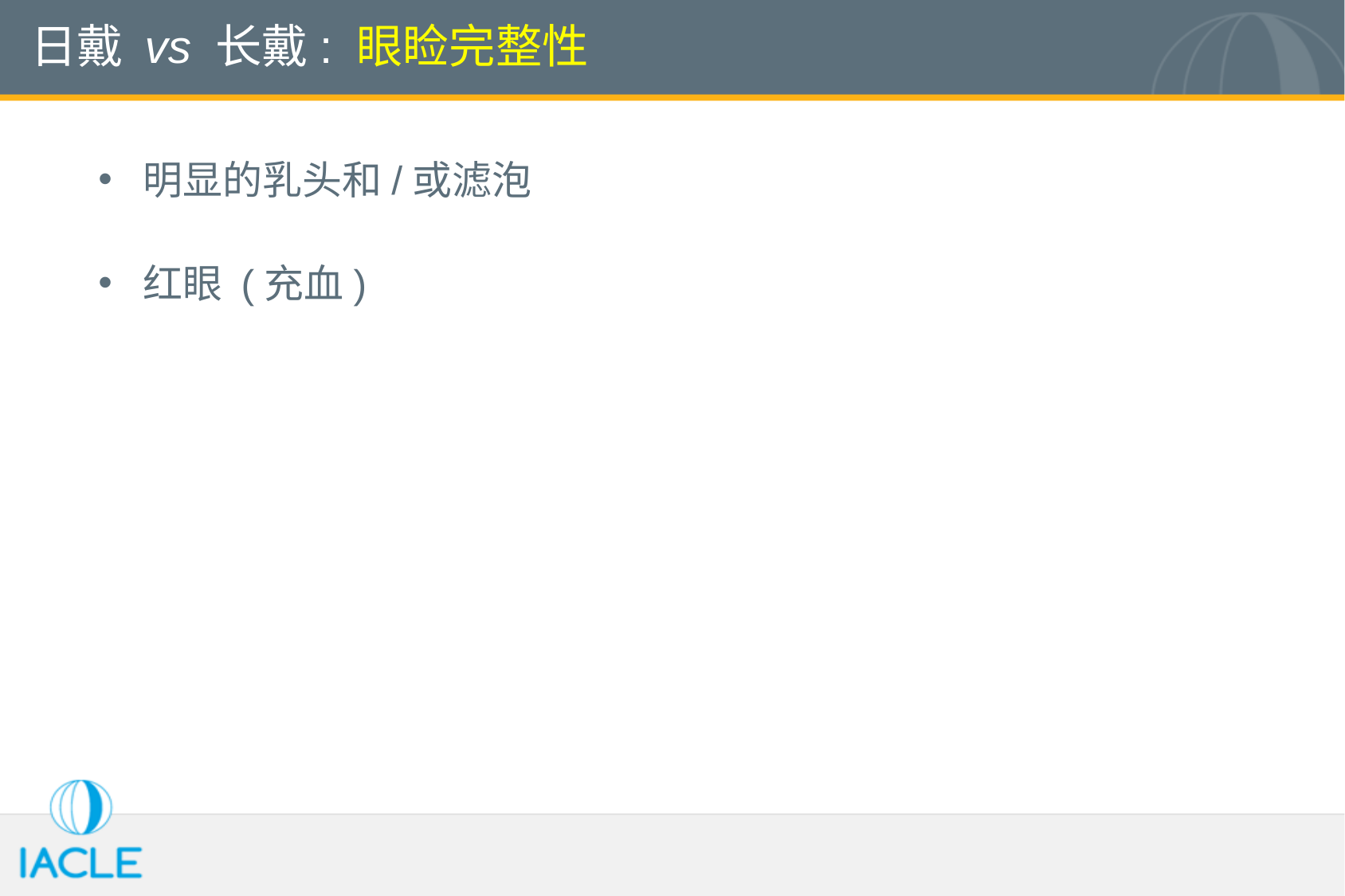

# 日戴 vs 长戴: 眼睑完整性
明显的乳头和/或滤泡
红眼 (充血)